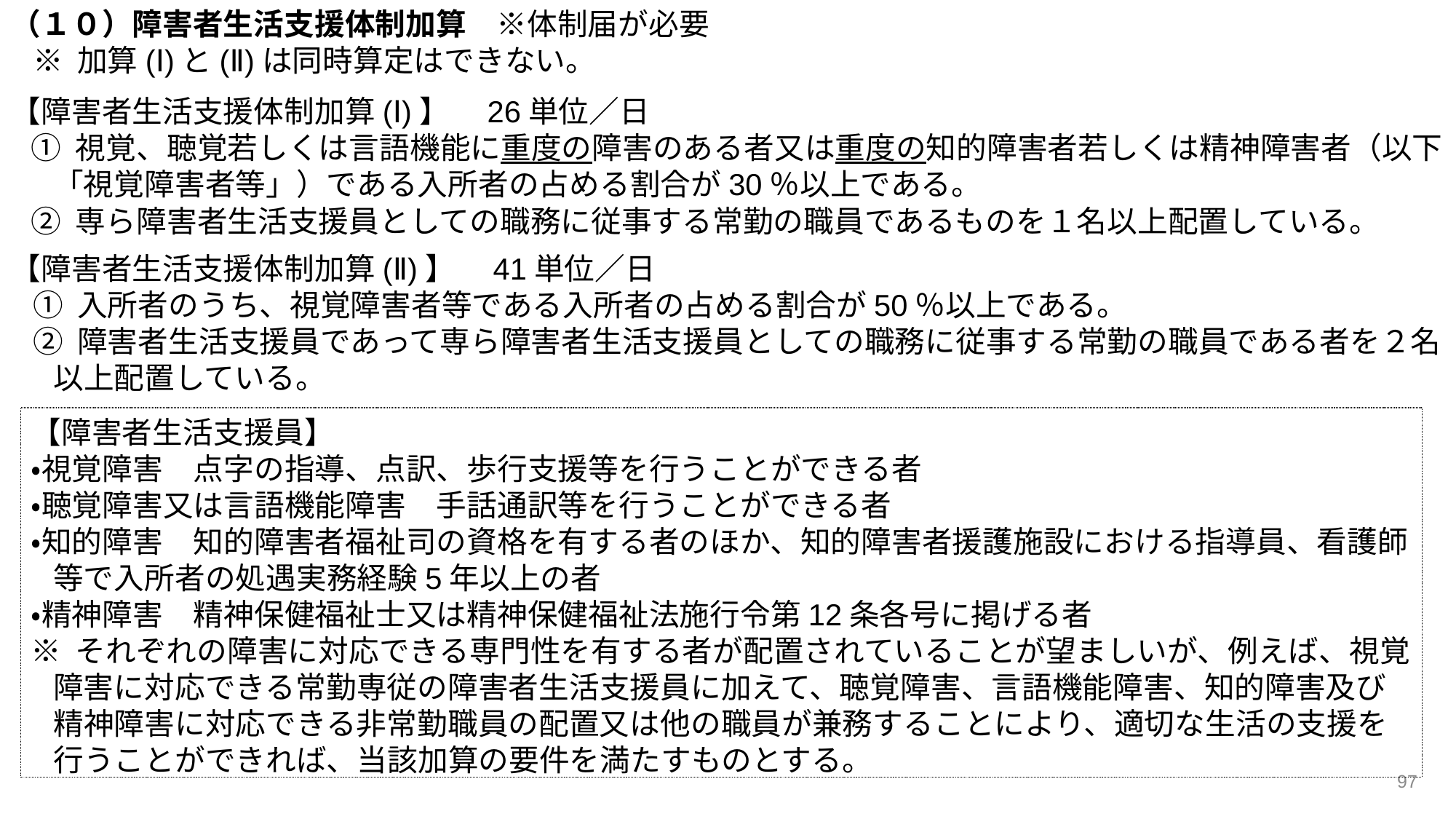

（１０）障害者生活支援体制加算　※体制届が必要
※ 加算(Ⅰ)と(Ⅱ)は同時算定はできない。

【障害者生活支援体制加算(Ⅰ)】　26単位／日
① 視覚、聴覚若しくは言語機能に重度の障害のある者又は重度の知的障害者若しくは精神障害者（以下「視覚障害者等」）である入所者の占める割合が30％以上である。
② 専ら障害者生活支援員としての職務に従事する常勤の職員であるものを１名以上配置している。

【障害者生活支援体制加算(Ⅱ)】　41単位／日
① 入所者のうち、視覚障害者等である入所者の占める割合が50％以上である。
② 障害者生活支援員であって専ら障害者生活支援員としての職務に従事する常勤の職員である者を２名以上配置している。
【障害者生活支援員】
・視覚障害　点字の指導、点訳、歩行支援等を行うことができる者
・聴覚障害又は言語機能障害　手話通訳等を行うことができる者
・知的障害　知的障害者福祉司の資格を有する者のほか、知的障害者援護施設における指導員、看護師等で入所者の処遇実務経験5年以上の者
・精神障害　精神保健福祉士又は精神保健福祉法施行令第12条各号に掲げる者
※ それぞれの障害に対応できる専門性を有する者が配置されていることが望ましいが、例えば、視覚障害に対応できる常勤専従の障害者生活支援員に加えて、聴覚障害、言語機能障害、知的障害及び精神障害に対応できる非常勤職員の配置又は他の職員が兼務することにより、適切な生活の支援を行うことができれば、当該加算の要件を満たすものとする。
97